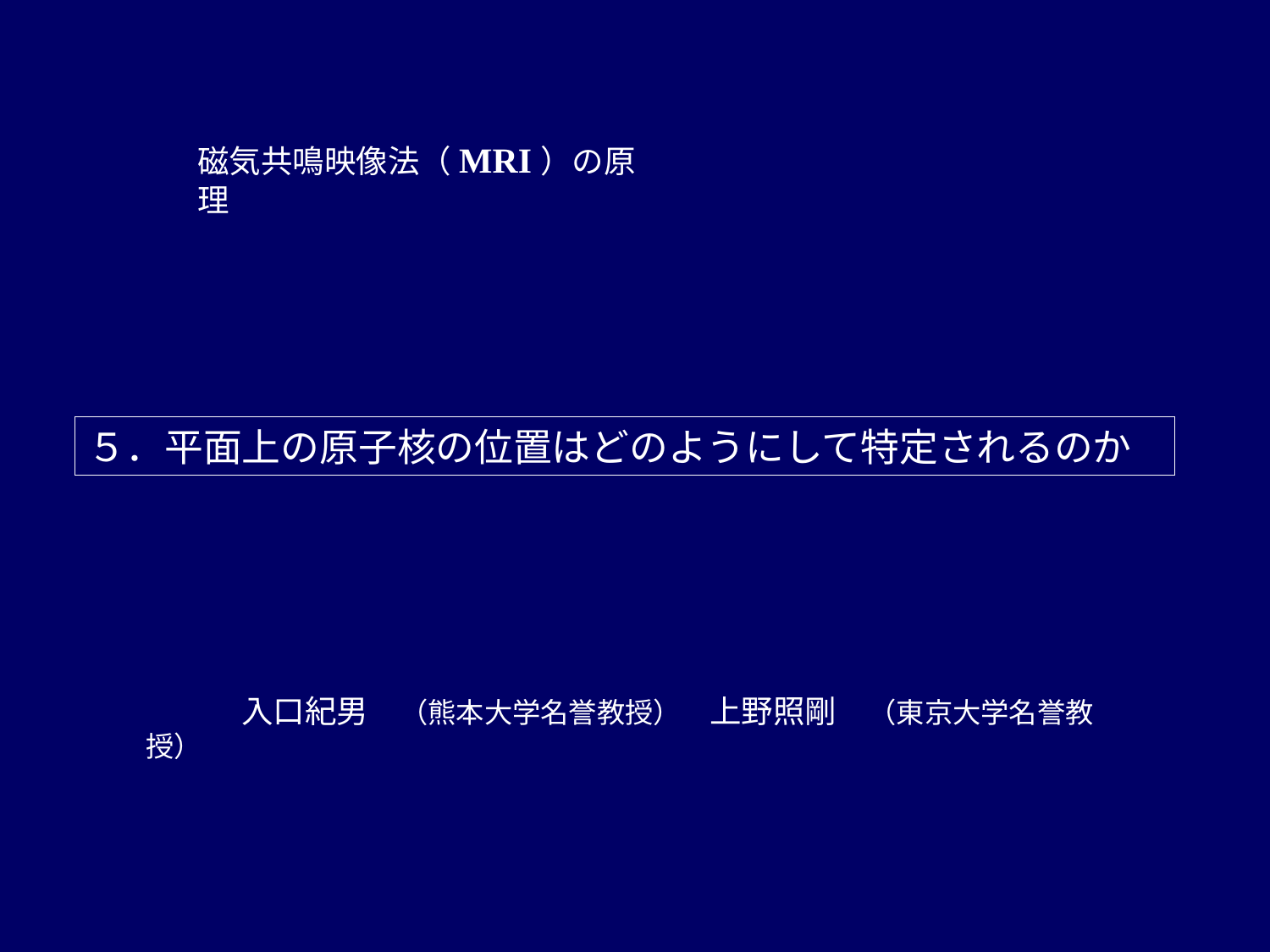

磁気共鳴映像法（MRI）の原理
５．平面上の原子核の位置はどのようにして特定されるのか
　　　入口紀男　（熊本大学名誉教授）　上野照剛　（東京大学名誉教授）